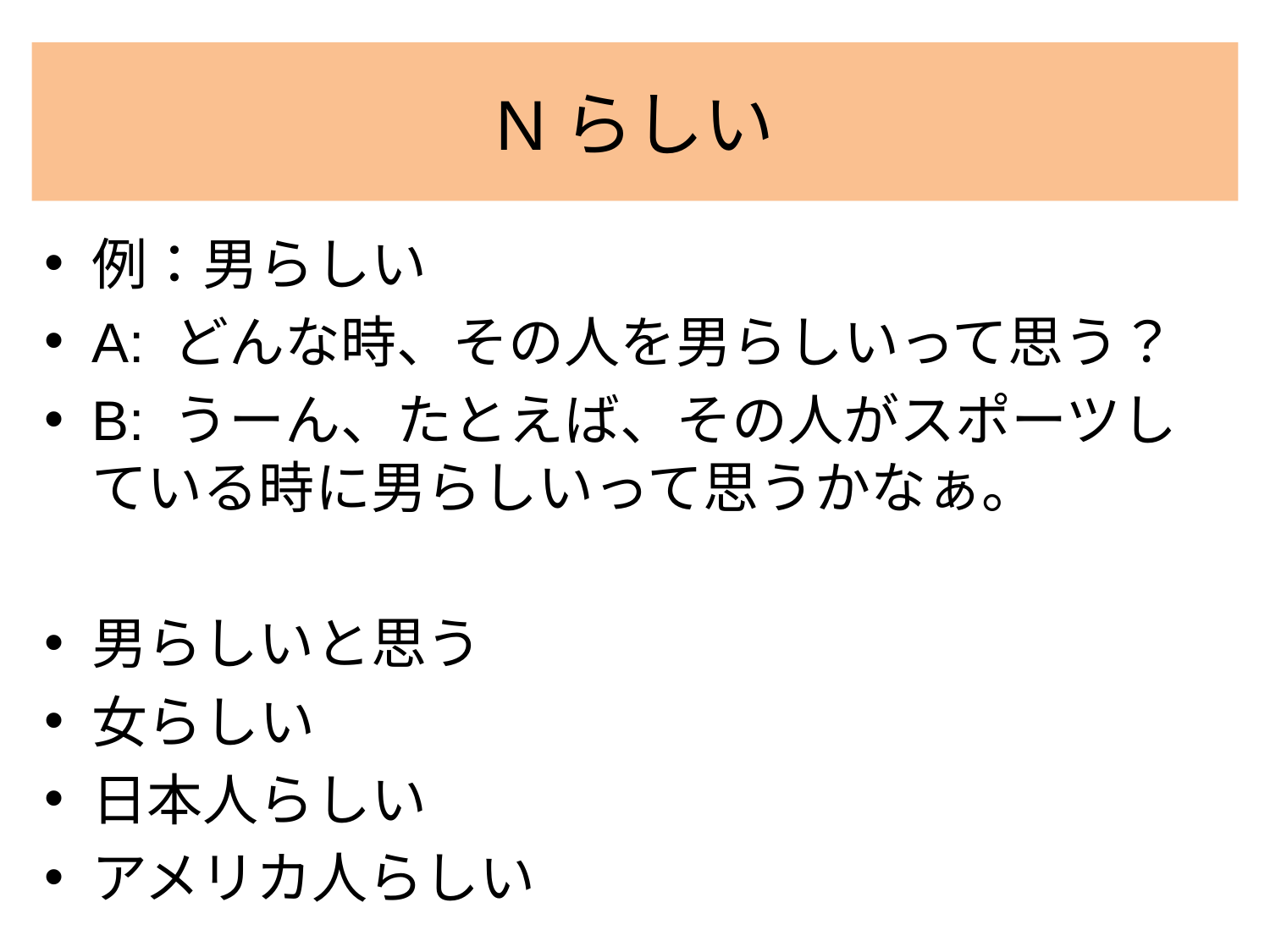

# Nらしい
例：男らしい
A: どんな時、その人を男らしいって思う？
B: うーん、たとえば、その人がスポーツしている時に男らしいって思うかなぁ。

男らしいと思う
女らしい
日本人らしい
アメリカ人らしい